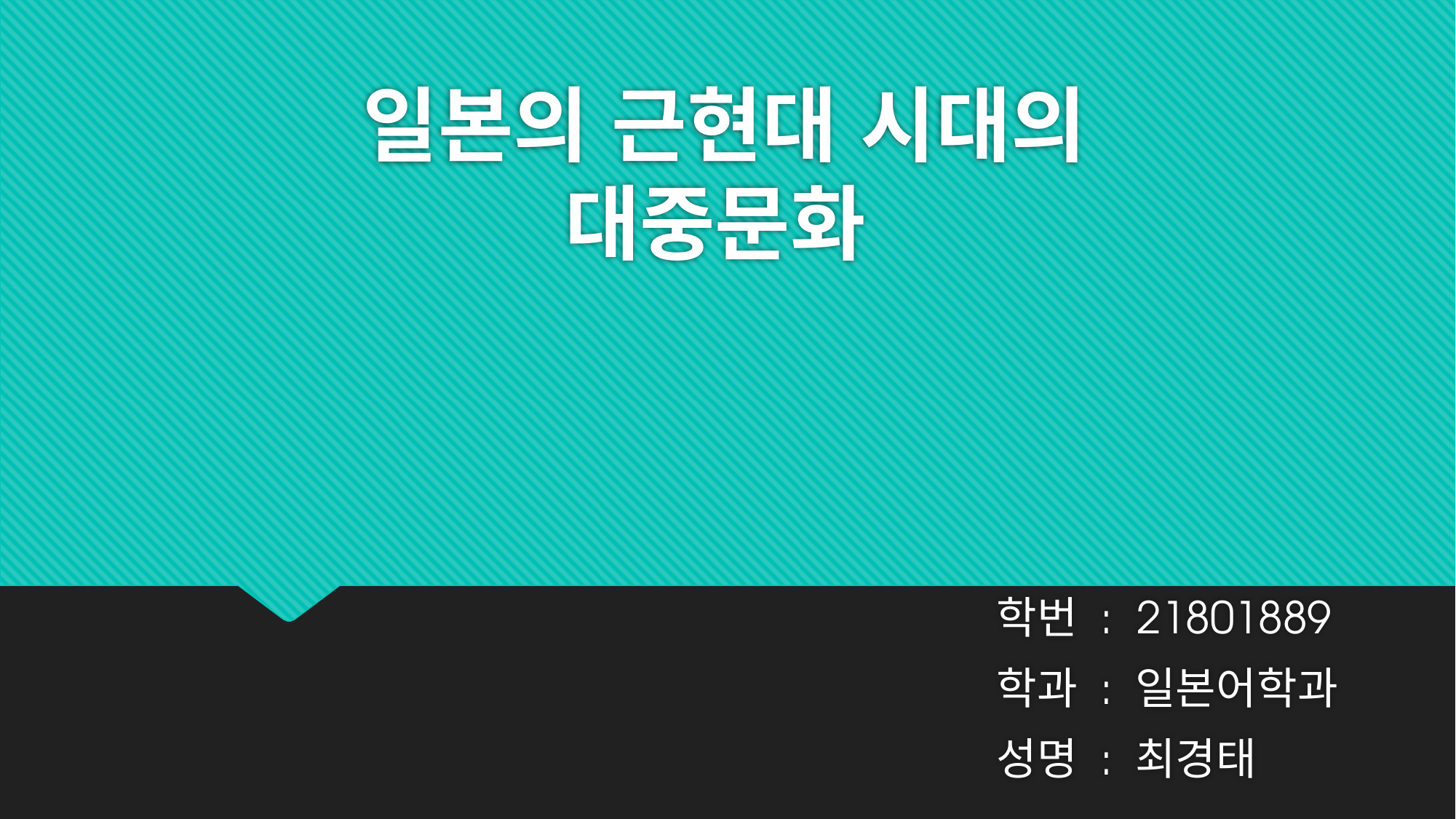

# 일본의 근현대 시대의 대중문화

학번 :  21801889
학과 : 일본어학과
성명 : 최경태